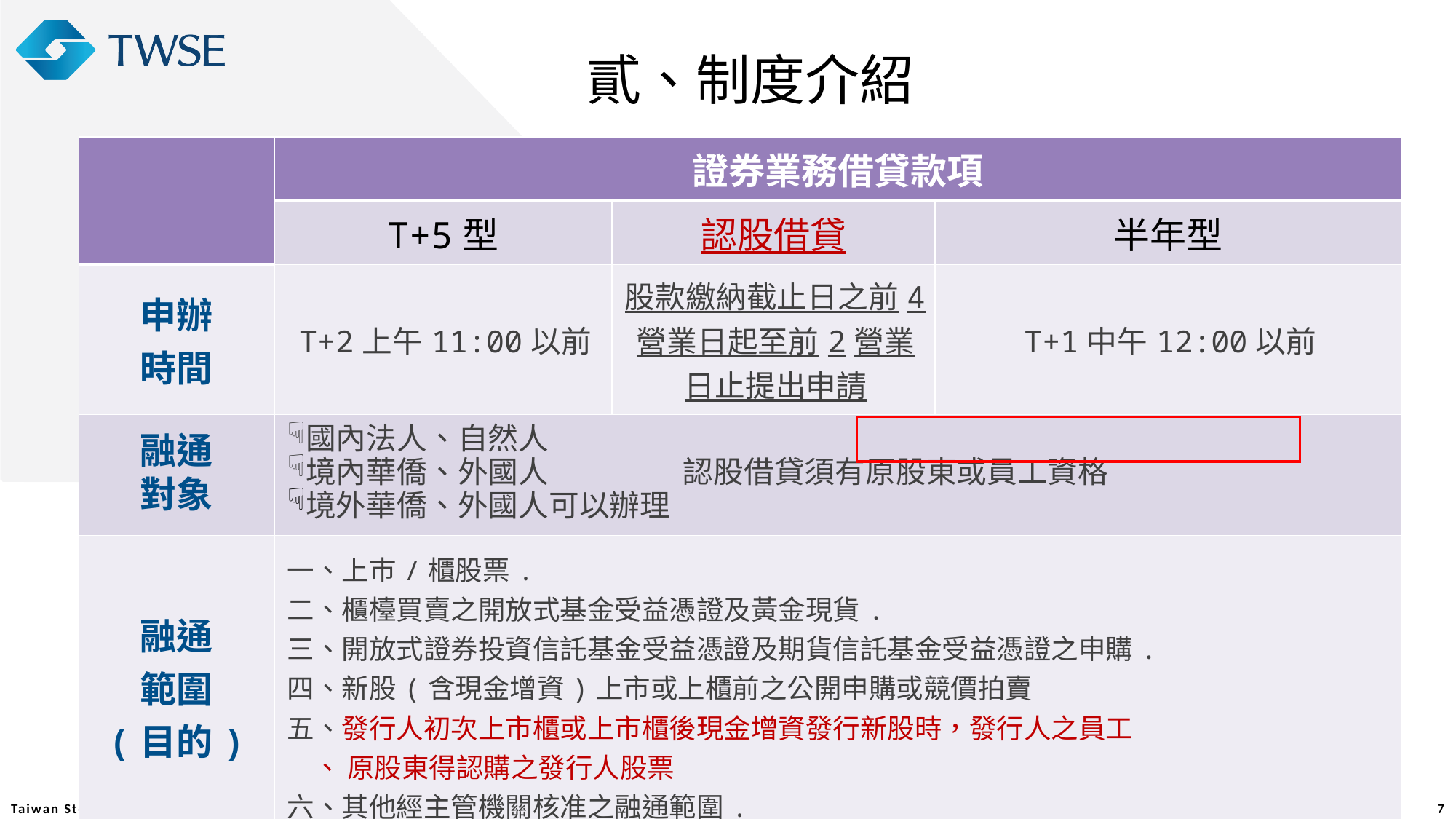

貳、制度介紹

|  | 證券業務借貸款項 |  |  |
| --- | --- | --- | --- |
|  | T+5型 | 認股借貸 | 半年型 |
| 申辦 時間 | T+2上午11:00以前 | 股款繳納截止日之前4營業日起至前2營業日止提出申請 | T+1中午12:00以前 |
| 融通 對象 | 國內法人、自然人 境內華僑、外國人 認股借貸須有原股東或員工資格 境外華僑、外國人可以辦理 |  |  |
| 融通 範圍 (目的) | 一、上巿/櫃股票. 二、櫃檯買賣之開放式基金受益憑證及黃金現貨. 三、開放式證券投資信託基金受益憑證及期貨信託基金受益憑證之申購. 四、新股(含現金增資)上市或上櫃前之公開申購或競價拍賣 五、發行人初次上市櫃或上市櫃後現金增資發行新股時，發行人之員工 、 原股東得認購之發行人股票 六、其他經主管機關核准之融通範圍. |  |  |

7